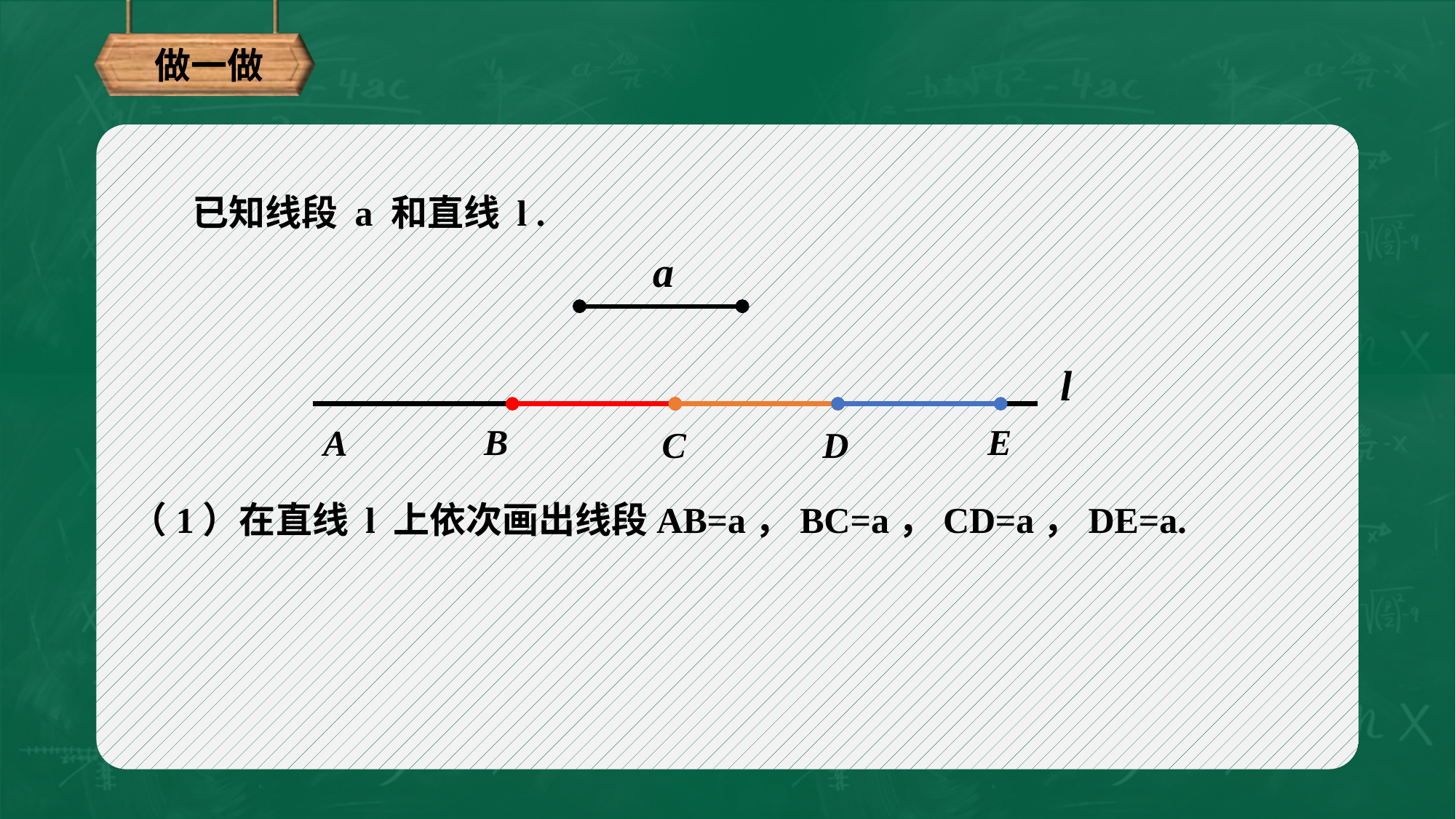

做一做
已知线段 a 和直线 l .
a
l
E
B
A
C
D
（1）在直线 l 上依次画出线段AB=a，BC=a，CD=a，DE=a.